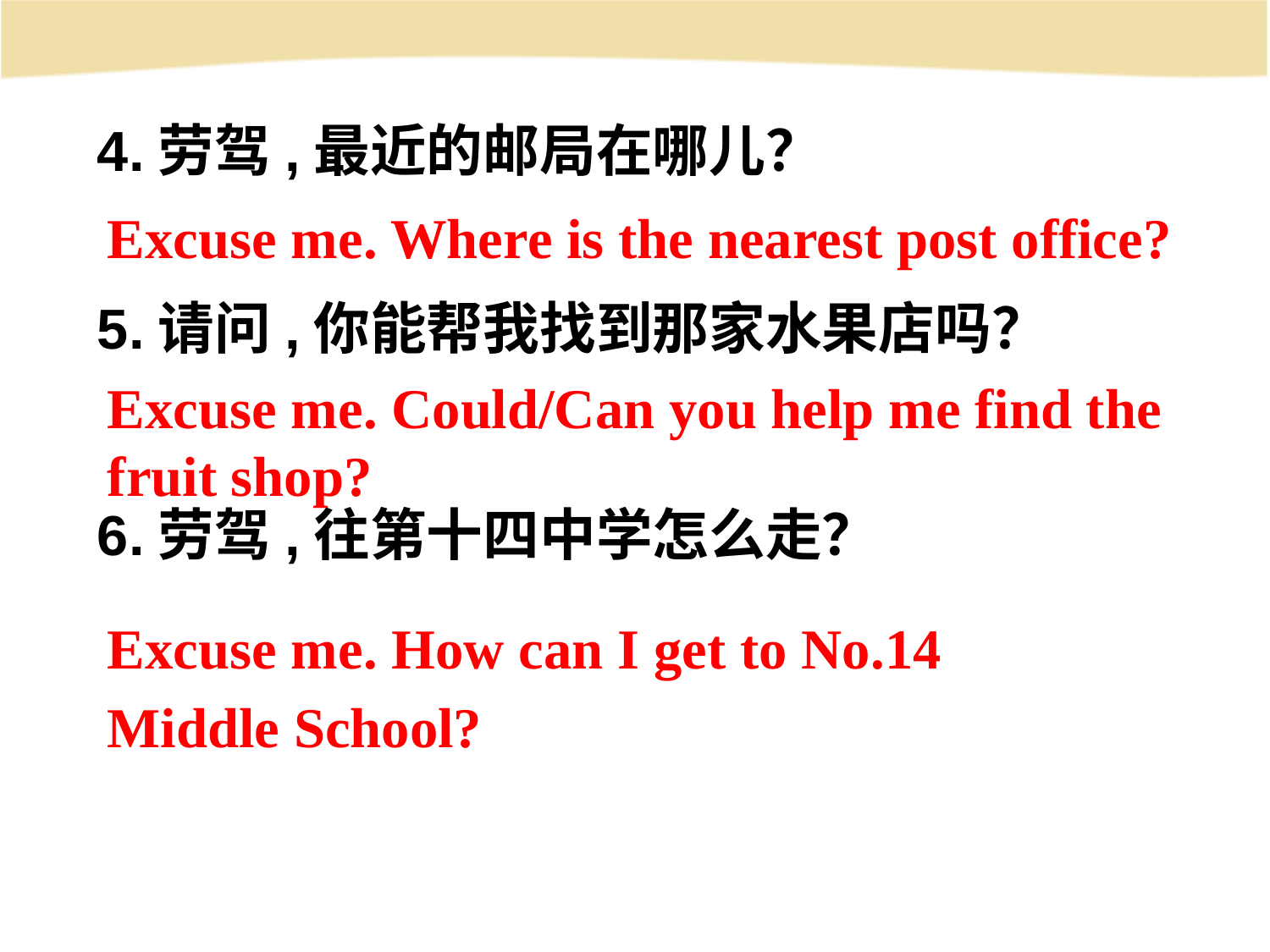

4.劳驾,最近的邮局在哪儿？

5.请问,你能帮我找到那家水果店吗？

6.劳驾,往第十四中学怎么走？

Excuse me. Where is the nearest post office?
Excuse me. Could/Can you help me find the
fruit shop?
Excuse me. How can I get to No.14
Middle School?